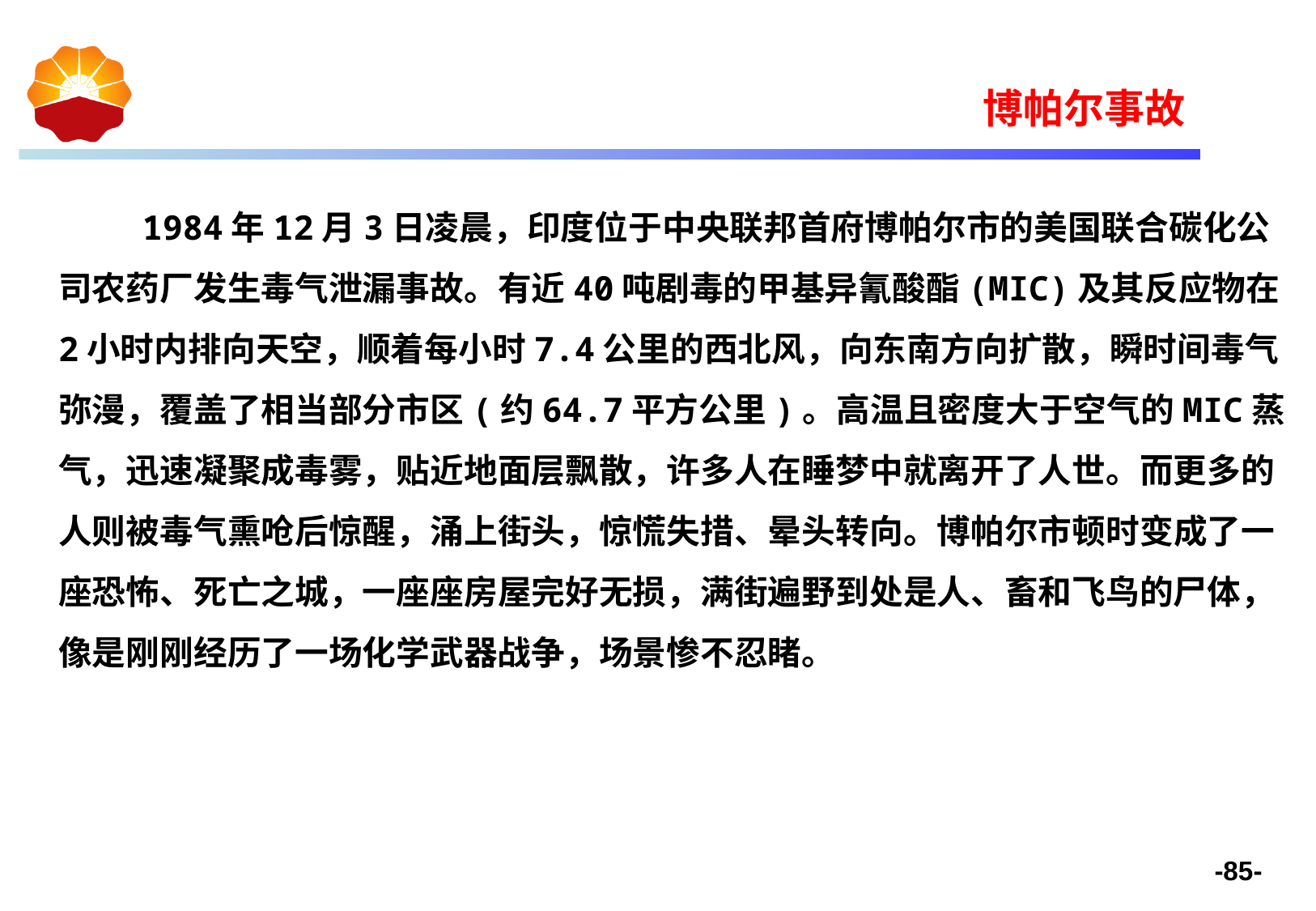

博帕尔事故
         1984年12月3日凌晨，印度位于中央联邦首府博帕尔市的美国联合碳化公司农药厂发生毒气泄漏事故。有近40吨剧毒的甲基异氰酸酯(MIC)及其反应物在2小时内排向天空，顺着每小时7.4公里的西北风，向东南方向扩散，瞬时间毒气弥漫，覆盖了相当部分市区(约64.7平方公里)。高温且密度大于空气的MIC蒸气，迅速凝聚成毒雾，贴近地面层飘散，许多人在睡梦中就离开了人世。而更多的人则被毒气熏呛后惊醒，涌上街头，惊慌失措、晕头转向。博帕尔市顿时变成了一座恐怖、死亡之城，一座座房屋完好无损，满街遍野到处是人、畜和飞鸟的尸体，像是刚刚经历了一场化学武器战争，场景惨不忍睹。